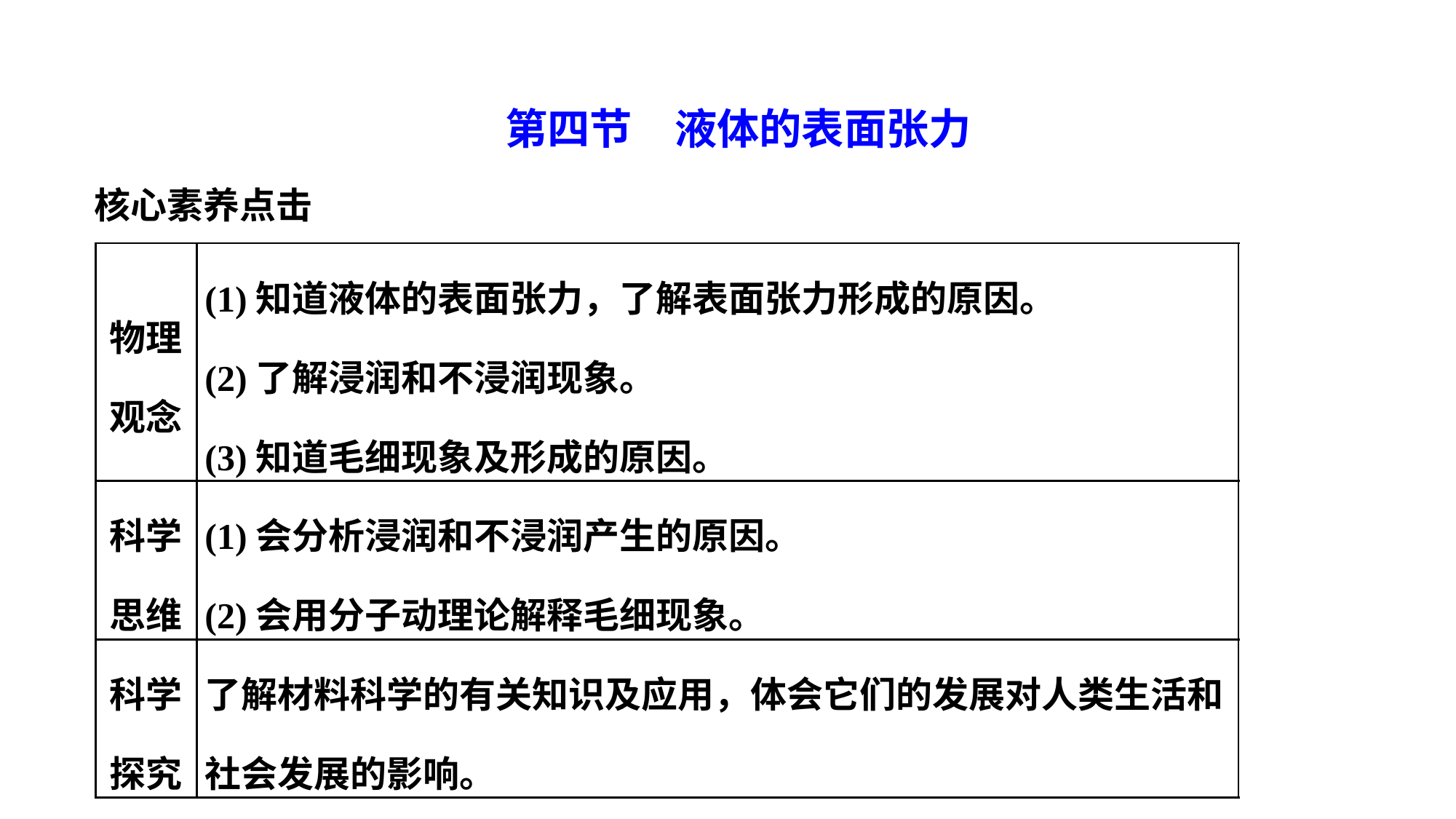

第四节　液体的表面张力
核心素养点击
| 物理观念 | (1)知道液体的表面张力，了解表面张力形成的原因。 (2)了解浸润和不浸润现象。 (3)知道毛细现象及形成的原因。 |
| --- | --- |
| 科学思维 | (1)会分析浸润和不浸润产生的原因。 (2)会用分子动理论解释毛细现象。 |
| 科学探究 | 了解材料科学的有关知识及应用，体会它们的发展对人类生活和社会发展的影响。 |